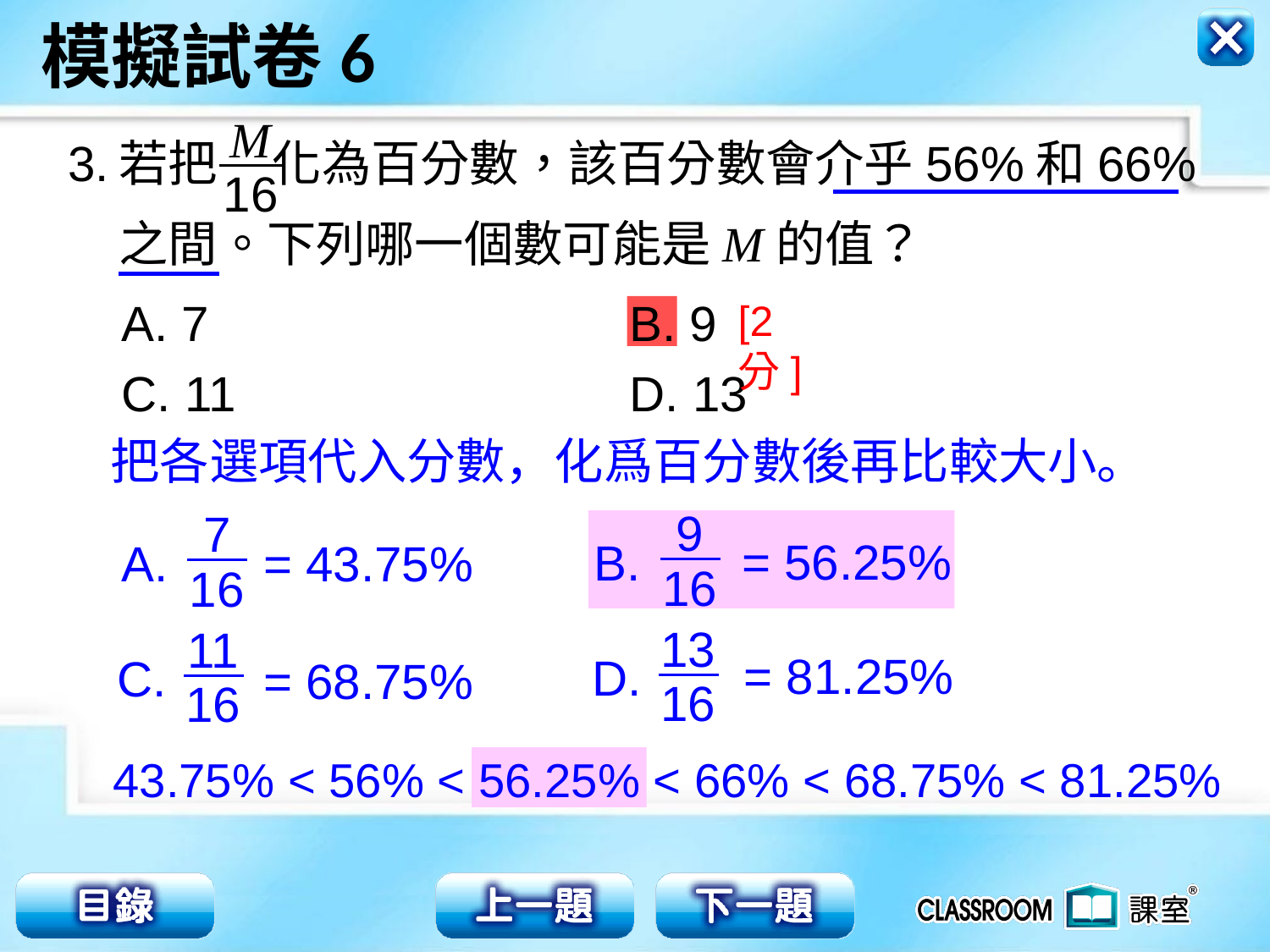

M
16
3.
若把     化為百分數，該百分數會介乎56%和66%
之間。下列哪一個數可能是M的值？
A. 7				B. 9
C. 11				D. 13
[2分]

把各選項代入分數，化爲百分數後再比較大小。
9
16
B.
7
16
A.

= 56.25%
= 43.75%
13
16
D.
11
16
C.
= 81.25%
= 68.75%
43.75% < 56% < 56.25% < 66% < 68.75% < 81.25%